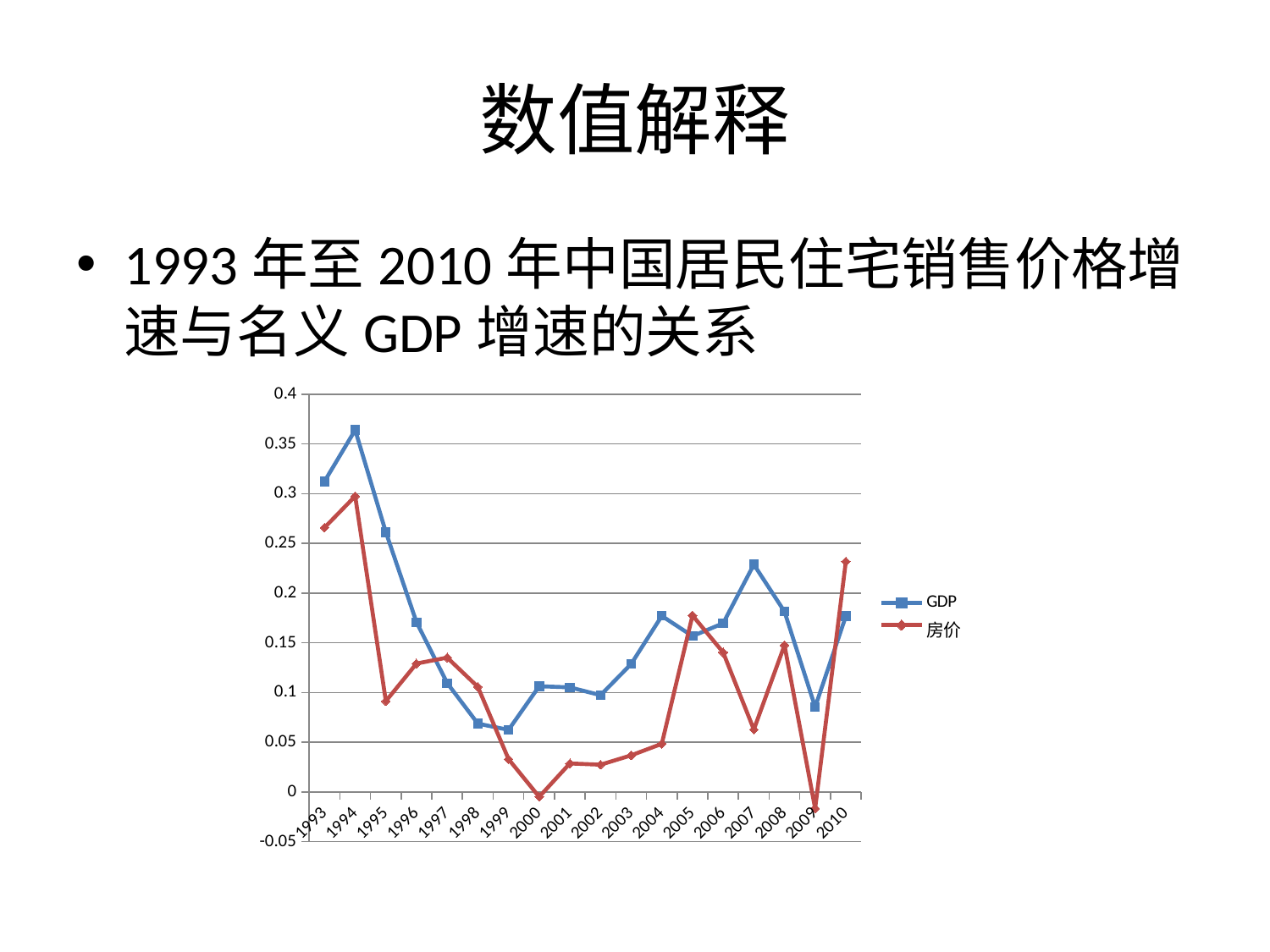

# 数值解释
1993年至2010年中国居民住宅销售价格增速与名义GDP增速的关系

### Chart

| Category | GDP | 房价 |
|---|---|---|
| 1993 | 0.3123834427063573 | 0.2659033078880446 |
| 1994 | 0.36406744606174857 | 0.29748743718593396 |
| 1995 | 0.26133678332919186 | 0.0914020139426801 |
| 1996 | 0.1707883786264025 | 0.12916962384669972 |
| 1997 | 0.10953662097794138 | 0.13513513513513697 |
| 1998 | 0.06874808309787972 | 0.10575858250276785 |
| 1999 | 0.062495645809850904 | 0.033049574361542204 |
| 2000 | 0.10635384473837783 | -0.004847309743092642 |
| 2001 | 0.10523270827000142 | 0.02873843156356548 |
| 2002 | 0.09737360000210714 | 0.02746212121212111 |
| 2003 | 0.1287270065077779 | 0.03686635944700469 |
| 2004 | 0.1771100988507729 | 0.048444444444444505 |
| 2005 | 0.15673812581000893 | 0.17761763459093158 |
| 2006 | 0.16966315220981568 | 0.1403887688984882 |
| 2007 | 0.22881451243650575 | 0.06281565656565659 |
| 2008 | 0.1814644510859428 | 0.1476091476091477 |
| 2009 | 0.08552070235110076 | -0.0165631469979296 |
| 2010 | 0.17688095727557268 | 0.23184210526315785 |